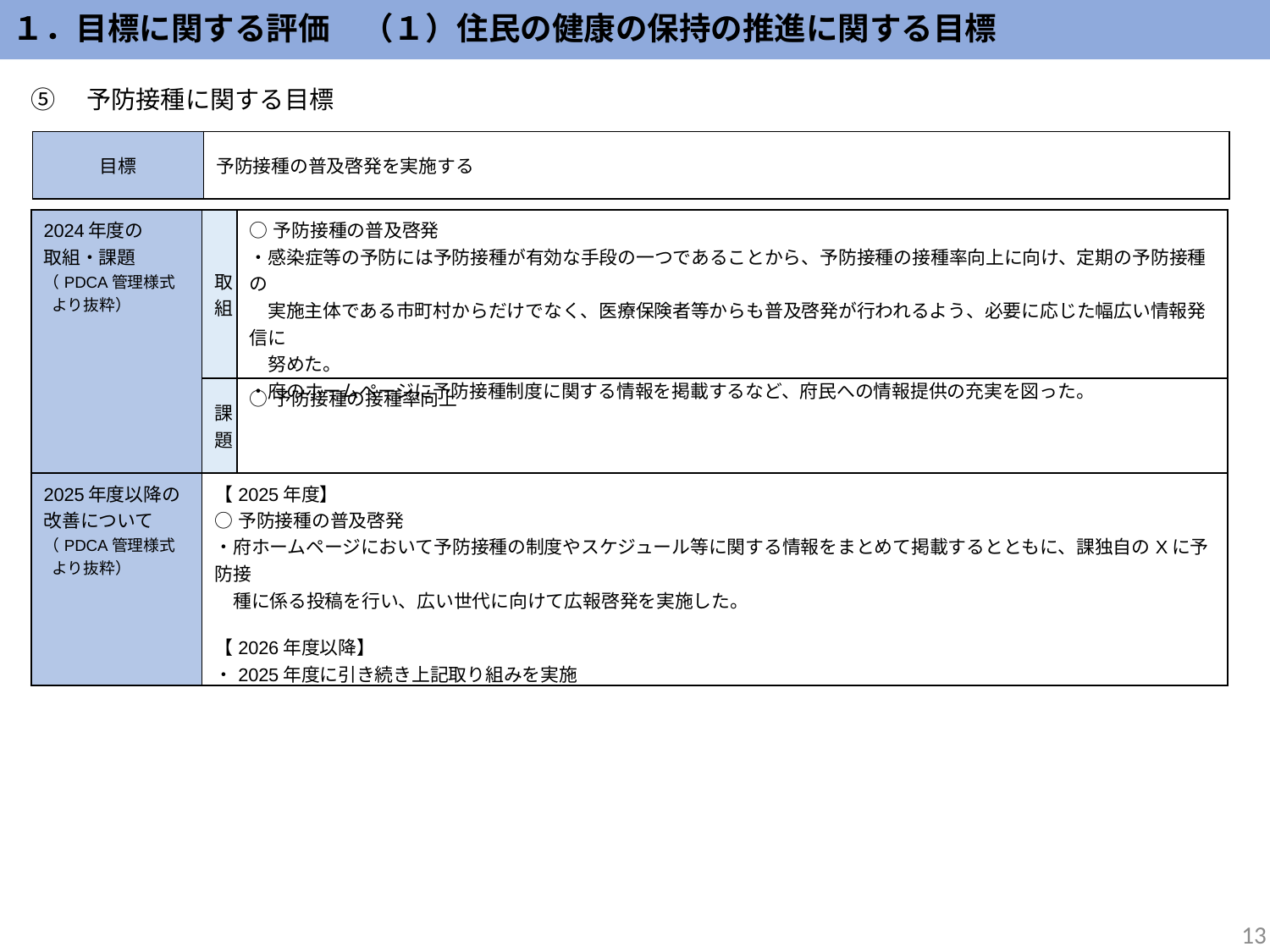

１．目標に関する評価　（１）住民の健康の保持の推進に関する目標
⑤　予防接種に関する目標
| 目標 | 予防接種の普及啓発を実施する |
| --- | --- |
| 2024年度の 取組・課題 （PDCA管理様式 より抜粋） | 取組 | ○予防接種の普及啓発 ・感染症等の予防には予防接種が有効な手段の一つであることから、予防接種の接種率向上に向け、定期の予防接種の　 　実施主体である市町村からだけでなく、医療保険者等からも普及啓発が行われるよう、必要に応じた幅広い情報発信に　 　努めた。 ・府のホームページに予防接種制度に関する情報を掲載するなど、府民への情報提供の充実を図った。 |
| --- | --- | --- |
|  | 課題 | ○予防接種の接種率向上 |
| 2025年度以降の改善について （PDCA管理様式 より抜粋） | 【2025年度】 ○予防接種の普及啓発 ・府ホームページにおいて予防接種の制度やスケジュール等に関する情報をまとめて掲載するとともに、課独自のXに予防接 　種に係る投稿を行い、広い世代に向けて広報啓発を実施した。 【2026年度以降】 ・2025年度に引き続き上記取り組みを実施 |  |
13